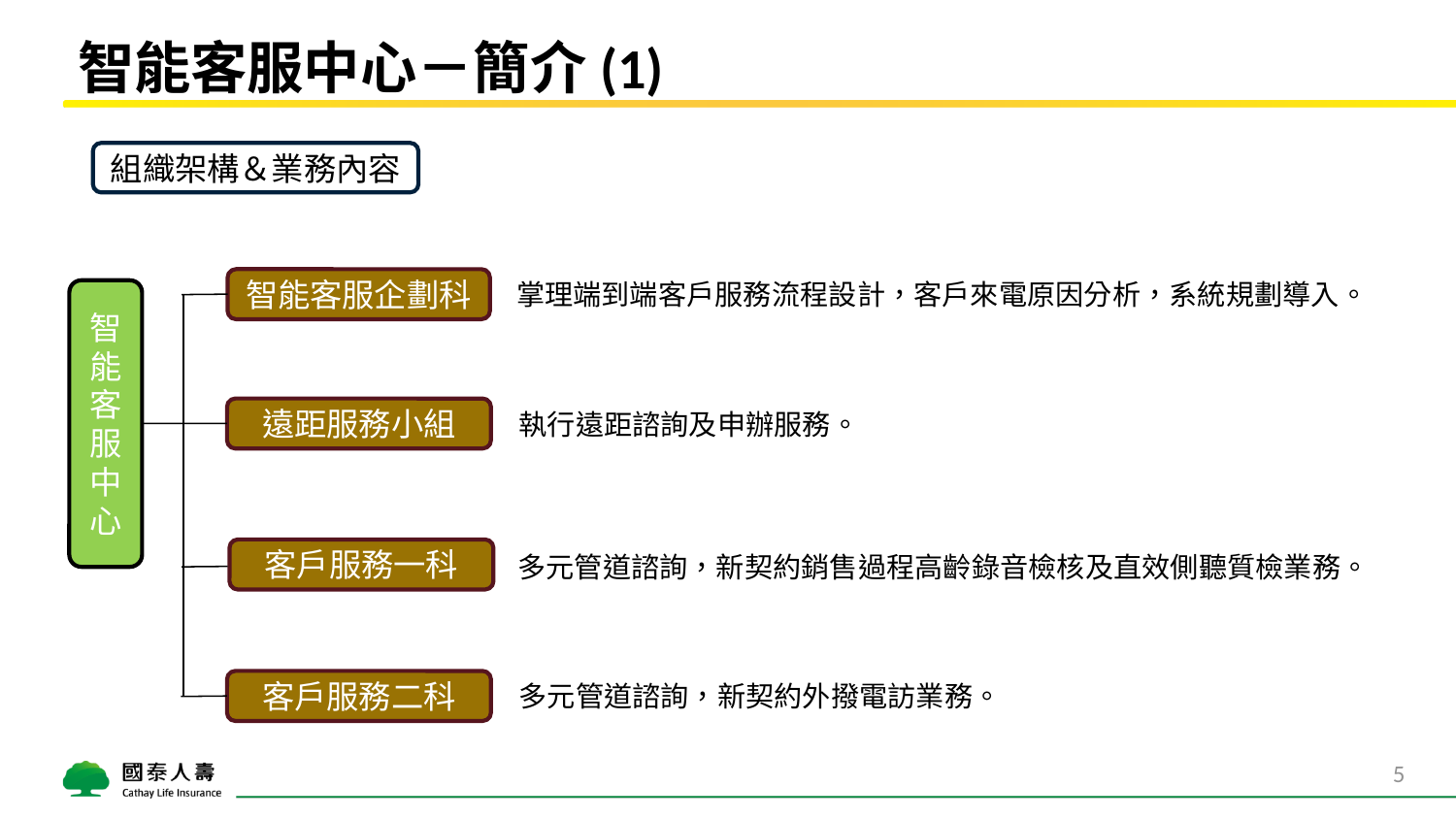

# 智能客服中心－簡介(1)
組織架構＆業務內容
掌理端到端客戶服務流程設計，客戶來電原因分析，系統規劃導入。
智能客服企劃科
智能客服中心
執行遠距諮詢及申辦服務。
遠距服務小組
多元管道諮詢，新契約銷售過程高齡錄音檢核及直效側聽質檢業務。
客戶服務一科
多元管道諮詢，新契約外撥電訪業務。
客戶服務二科
5